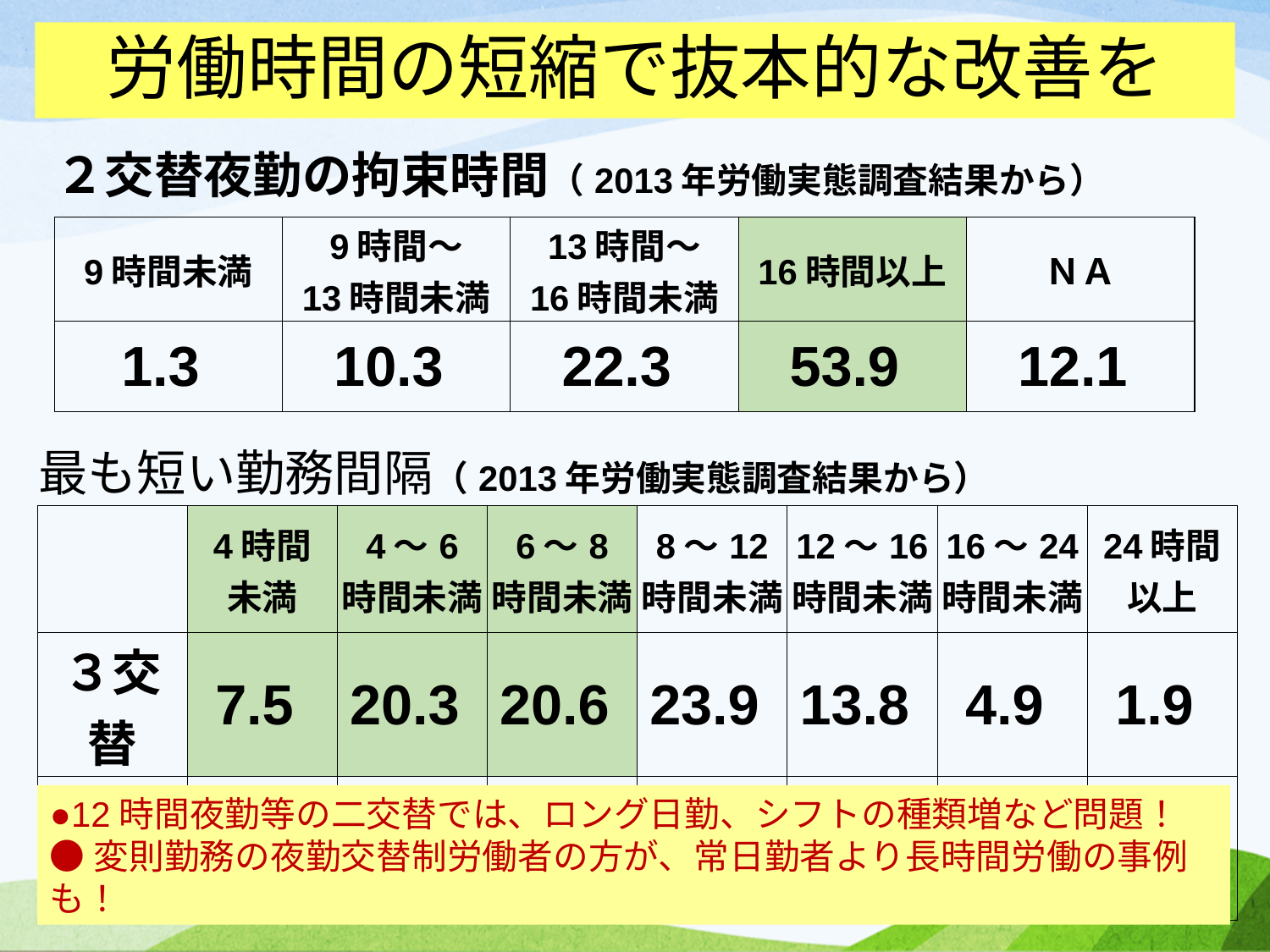

# 労働時間の短縮で抜本的な改善を
| ２交替夜勤の拘束時間（2013年労働実態調査結果から） |  |  |  |  |
| --- | --- | --- | --- | --- |
| 9時間未満 | 9時間～ 13時間未満 | 13時間～ 16時間未満 | 16時間以上 | ＮＡ |
| 1.3 | 10.3 | 22.3 | 53.9 | 12.1 |
| 最も短い勤務間隔（2013年労働実態調査結果から） |  |  |  |  |  |  |  |
| --- | --- | --- | --- | --- | --- | --- | --- |
|  | 4時間 未満 | 4～6 時間未満 | 6～8 時間未満 | 8～12 時間未満 | 12～16 時間未満 | 16～24 時間未満 | 24時間 以上 |
| ３交替 | 7.5 | 20.3 | 20.6 | 23.9 | 13.8 | 4.9 | 1.9 |
| ２交替 | 0.7 | 1.5 | 4.7 | 35.6 | 29.5 | 8.7 | 6.9 |
●12時間夜勤等の二交替では、ロング日勤、シフトの種類増など問題！
●変則勤務の夜勤交替制労働者の方が、常日勤者より長時間労働の事例も！